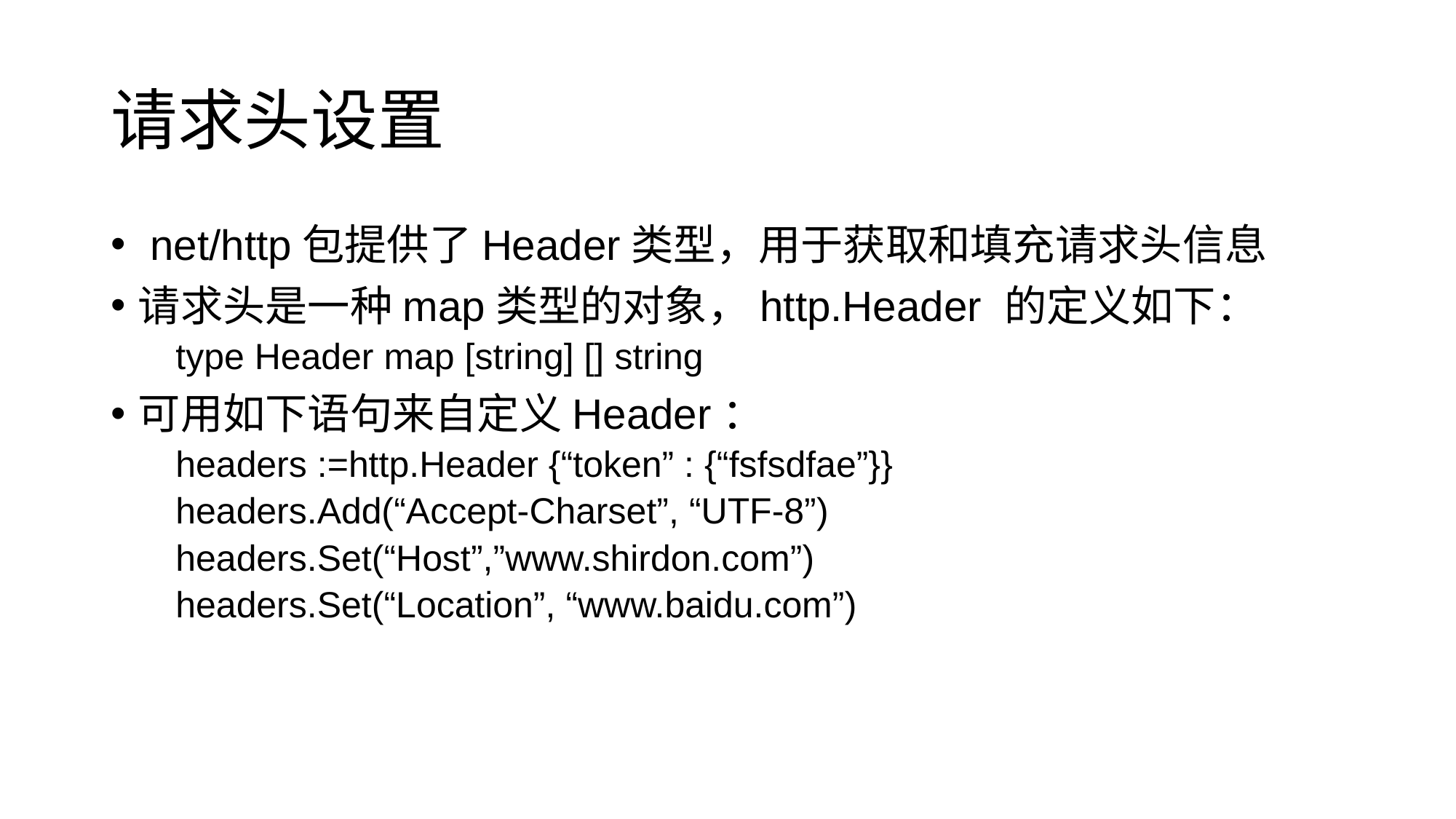

# 请求头设置
 net/http包提供了Header类型，用于获取和填充请求头信息
请求头是一种map类型的对象，http.Header 的定义如下：
 type Header map [string] [] string
可用如下语句来自定义Header：
 headers :=http.Header {“token” : {“fsfsdfae”}}
 headers.Add(“Accept-Charset”, “UTF-8”)
 headers.Set(“Host”,”www.shirdon.com”)
 headers.Set(“Location”, “www.baidu.com”)